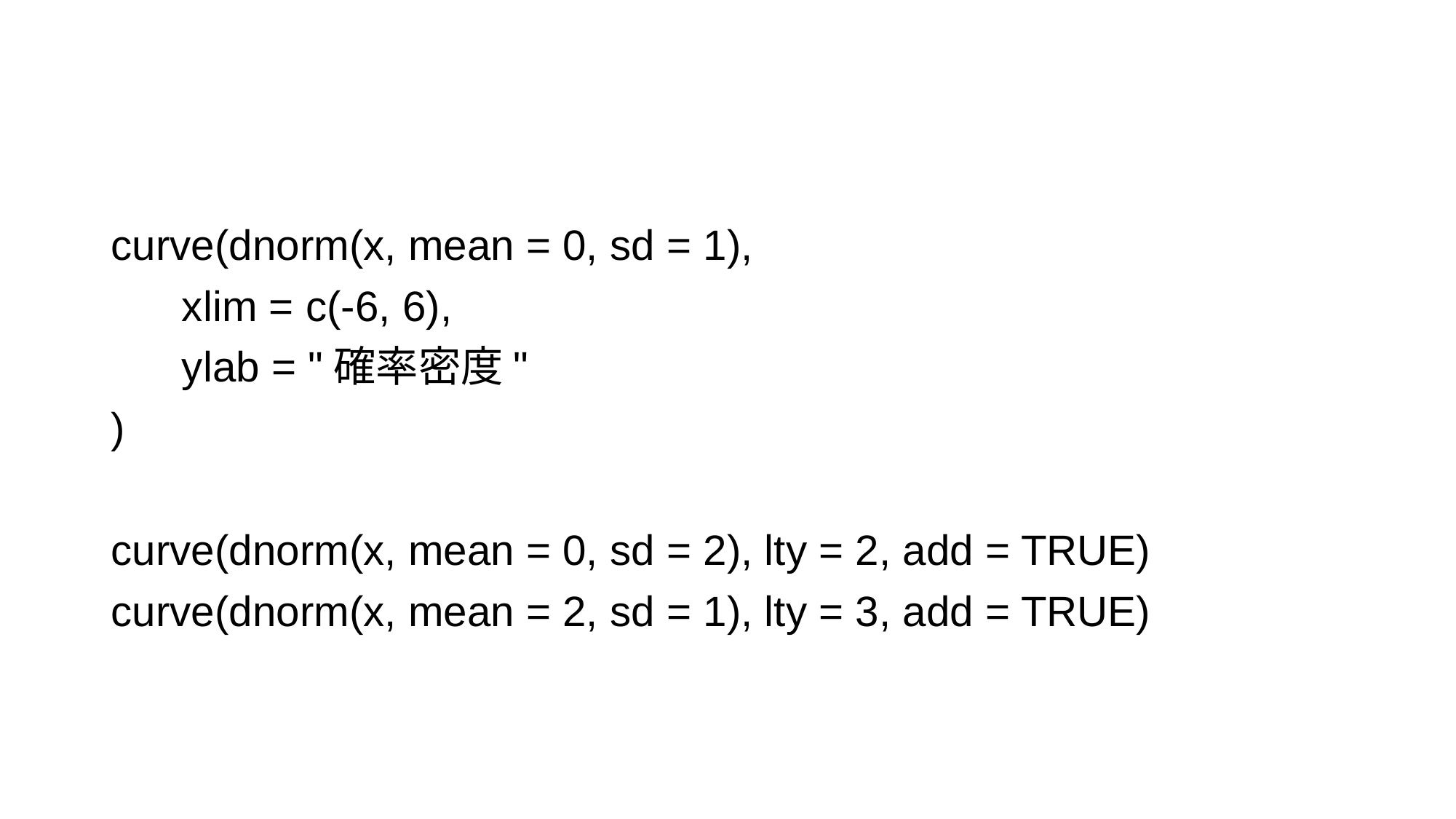

#
curve(dnorm(x, mean = 0, sd = 1),
      xlim = c(-6, 6),
      ylab = "確率密度"
)

curve(dnorm(x, mean = 0, sd = 2), lty = 2, add = TRUE)
curve(dnorm(x, mean = 2, sd = 1), lty = 3, add = TRUE)